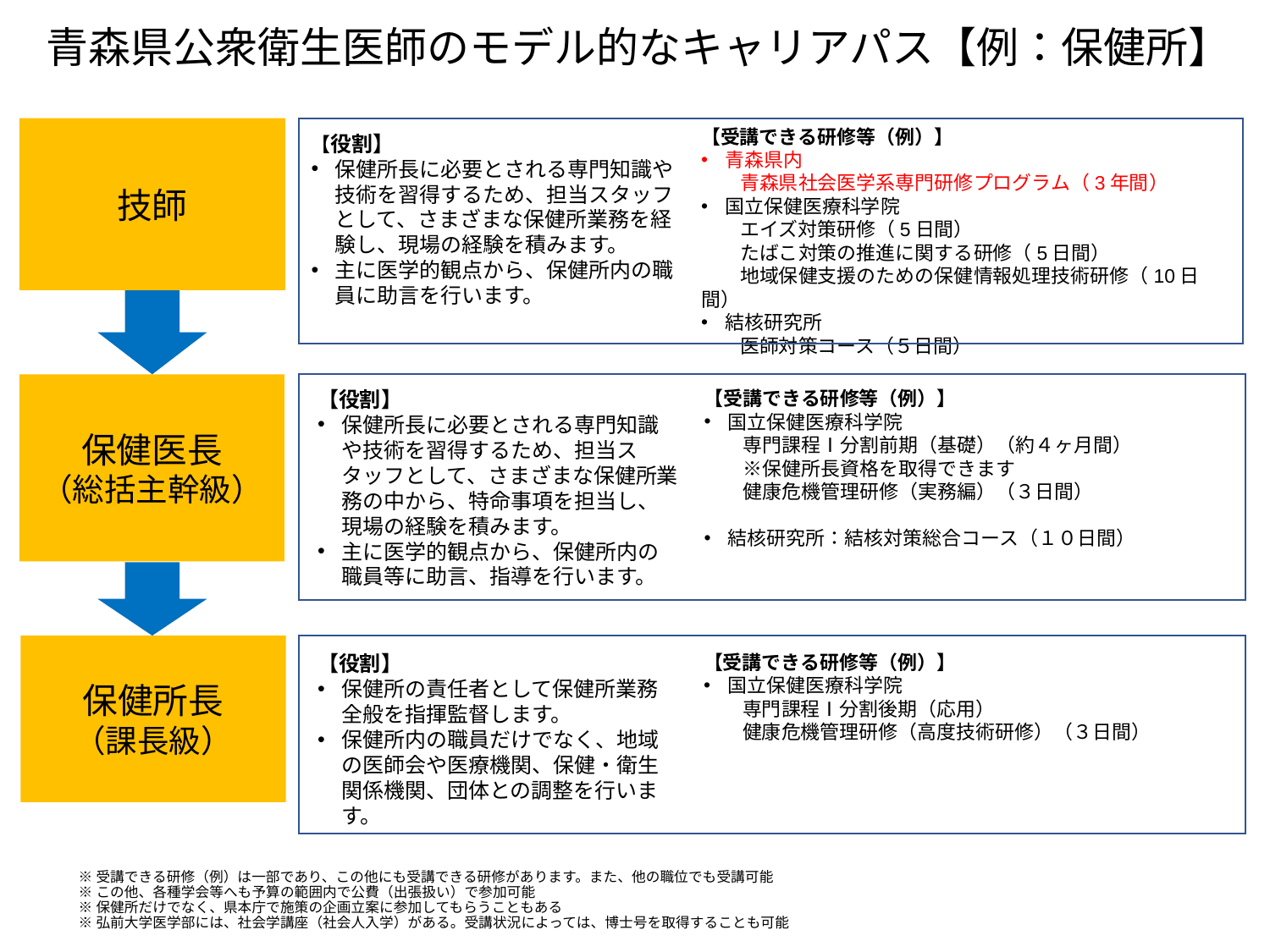

# 青森県公衆衛生医師のモデル的なキャリアパス【例：保健所】

【役割】
保健所長に必要とされる専門知識や技術を習得するため、担当スタッフとして、さまざまな保健所業務を経験し、現場の経験を積みます。
主に医学的観点から、保健所内の職員に助言を行います。
技師
【受講できる研修等（例）】
青森県内
　　青森県社会医学系専門研修プログラム（3年間）
国立保健医療科学院
　　エイズ対策研修（5日間）
　　たばこ対策の推進に関する研修（5日間）
　　地域保健支援のための保健情報処理技術研修（10日間）
結核研究所
　　医師対策コース（５日間）

保健医長
（総括主幹級）
【役割】
保健所長に必要とされる専門知識や技術を習得するため、担当スタッフとして、さまざまな保健所業務の中から、特命事項を担当し、現場の経験を積みます。
主に医学的観点から、保健所内の職員等に助言、指導を行います。

【受講できる研修等（例）】
国立保健医療科学院
　　専門課程Ⅰ分割前期（基礎）（約４ヶ月間）
　　※保健所長資格を取得できます
　　健康危機管理研修（実務編）（３日間）
結核研究所：結核対策総合コース（１０日間）

保健所長
（課長級）

【役割】
保健所の責任者として保健所業務全般を指揮監督します。
保健所内の職員だけでなく、地域の医師会や医療機関、保健・衛生関係機関、団体との調整を行います。

【受講できる研修等（例）】
国立保健医療科学院
　　専門課程Ⅰ分割後期（応用）
　　健康危機管理研修（高度技術研修）（３日間）

※受講できる研修（例）は一部であり、この他にも受講できる研修があります。また、他の職位でも受講可能
※この他、各種学会等へも予算の範囲内で公費（出張扱い）で参加可能
※保健所だけでなく、県本庁で施策の企画立案に参加してもらうこともある
※弘前大学医学部には、社会学講座（社会人入学）がある。受講状況によっては、博士号を取得することも可能